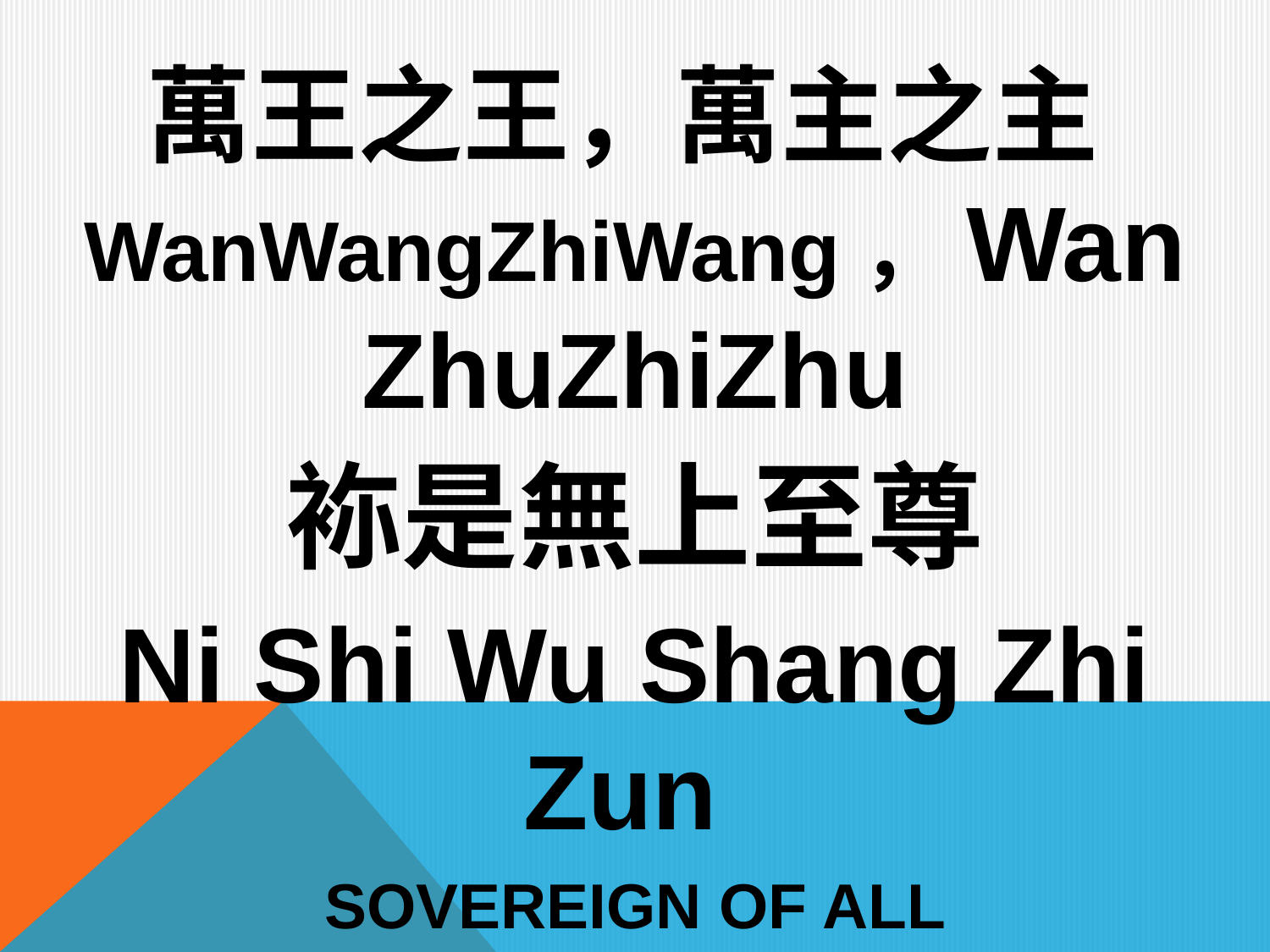

萬王之王，萬主之主WanWangZhiWang，WanZhuZhiZhu
袮是無上至尊
Ni Shi Wu Shang Zhi Zun
SOVEREIGN OF ALL sovereign，MASTER OF masters
YOU’RE THE GREAT I AM